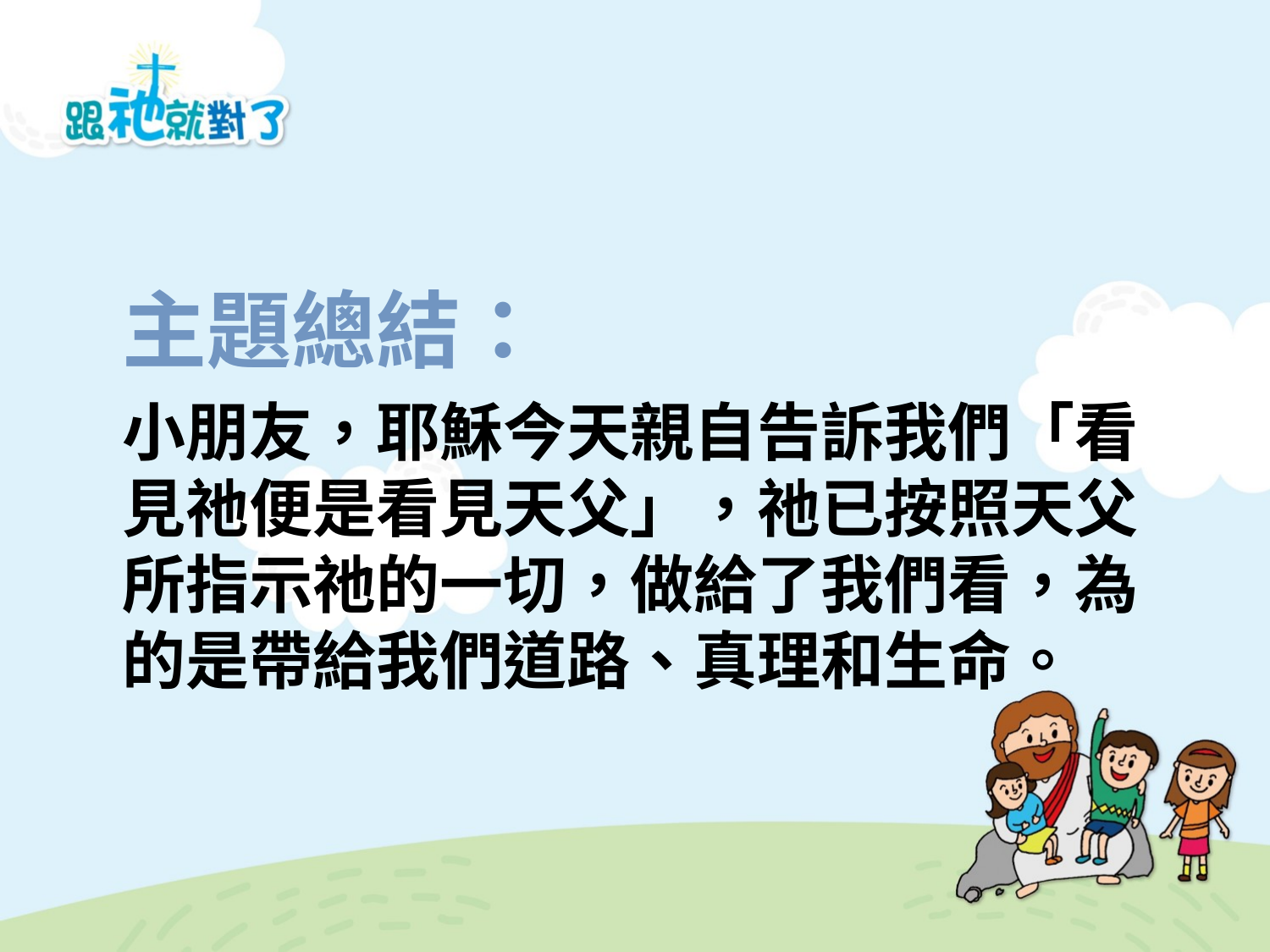

主題總結：
小朋友，耶穌今天親自告訴我們「看見祂便是看見天父」，祂已按照天父所指示祂的一切，做給了我們看，為的是帶給我們道路、真理和生命。